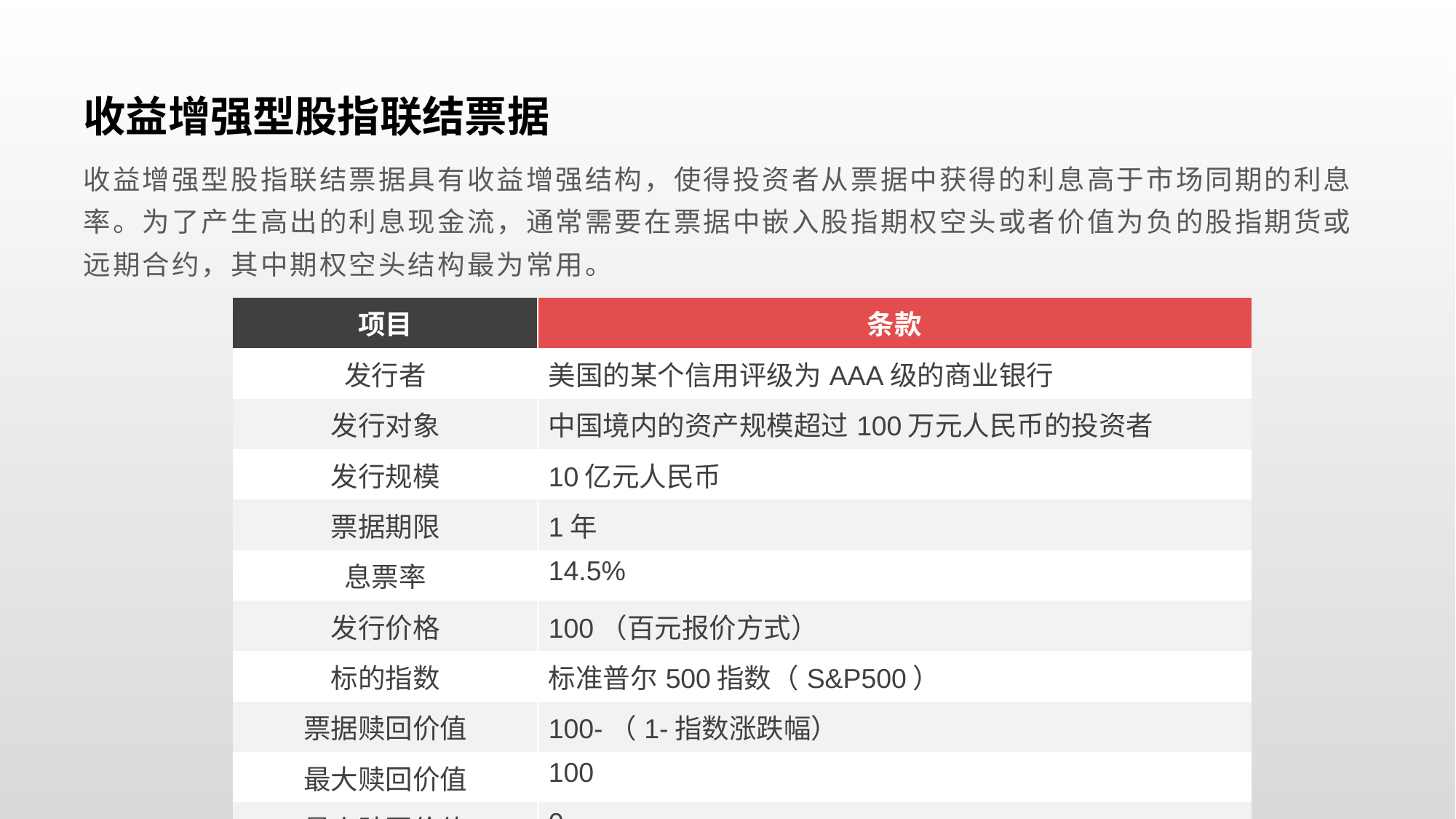

# 收益增强型股指联结票据
收益增强型股指联结票据具有收益增强结构，使得投资者从票据中获得的利息高于市场同期的利息率。为了产生高出的利息现金流，通常需要在票据中嵌入股指期权空头或者价值为负的股指期货或远期合约，其中期权空头结构最为常用。
| 项目 | 条款 |
| --- | --- |
| 发行者 | 美国的某个信用评级为AAA级的商业银行 |
| 发行对象 | 中国境内的资产规模超过100万元人民币的投资者 |
| 发行规模 | 10亿元人民币 |
| 票据期限 | 1年 |
| 息票率 | 14.5% |
| 发行价格 | 100（百元报价方式） |
| 标的指数 | 标准普尔500指数（S&P500） |
| 票据赎回价值 | 100-（1-指数涨跌幅） |
| 最大赎回价值 | 100 |
| 最小赎回价值 | 0 |